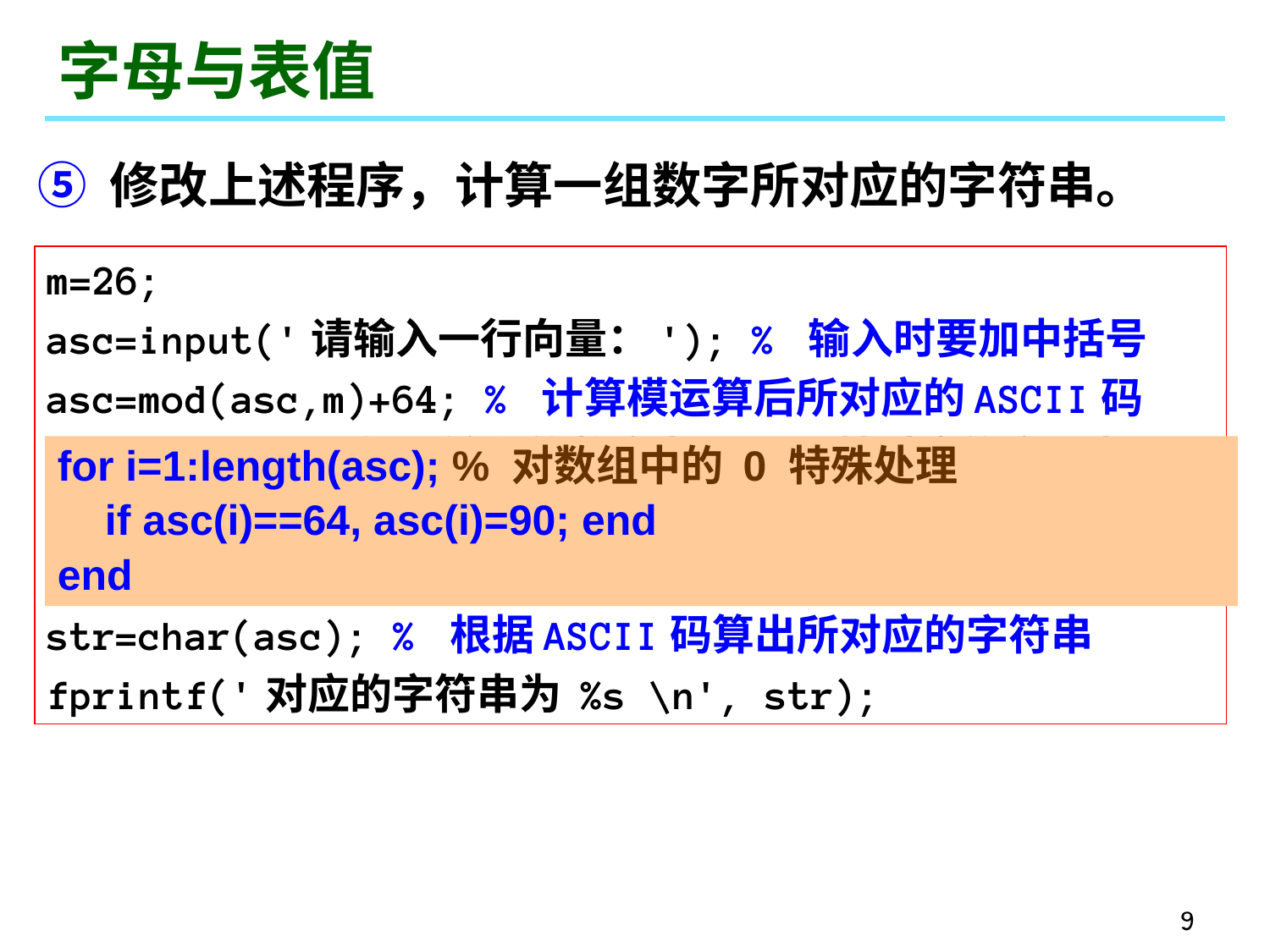

# 字母与表值
⑤ 修改上述程序，计算一组数字所对应的字符串。
m=26;
asc=input('请输入一行向量：'); % 输入时要加中括号
asc=mod(asc,m)+64; % 计算模运算后所对应的ASCII码
if asc==64 % 如果输入的数字为 0，则其对应的字母为 Z
   asc=90;
end
str=char(asc); % 根据ASCII码算出所对应的字符串
fprintf('对应的字符串为 %s \n', str);
for i=1:length(asc); % 对数组中的 0 特殊处理
    if asc(i)==64, asc(i)=90; end
end
9